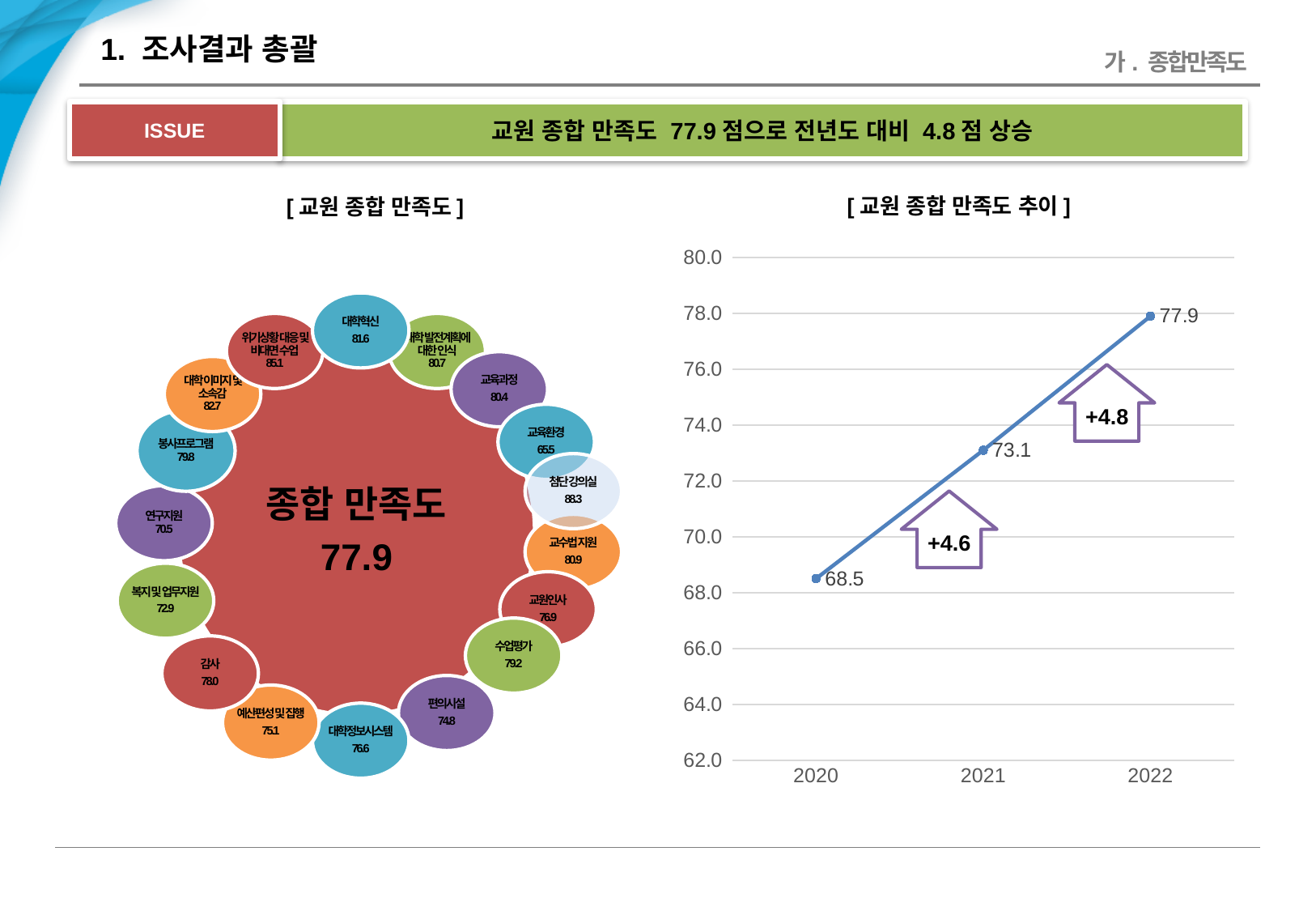

# 1. 조사결과 총괄
가. 종합만족도
교원 종합 만족도 77.9점으로 전년도 대비 4.8점 상승
ISSUE
[교원 종합 만족도 추이]
[교원 종합 만족도]

### Chart

| Category |  |
|---|---|
| 2020 | 68.5 |
| 2021 | 73.1 |
| 2022 | 77.9 |
대학혁신
81.6
위기상황 대응 및 비대면 수업
85.1
대학 발전계획에 대한 인식
80.7
종합 만족도
77.9
교육과정
80.4
대학 이미지 및 소속감
82.7
교육환경
65.5
봉사프로그램
79.8
첨단 강의실
88.3
연구지원
70.5
교수법 지원
80.9
복지 및 업무지원
72.9
교원인사
76.9
수업평가
79.2
감사
78.0
편의시설
74.8
예산편성 및 집행
75.1
대학정보시스템
76.6
+4.8
+4.6